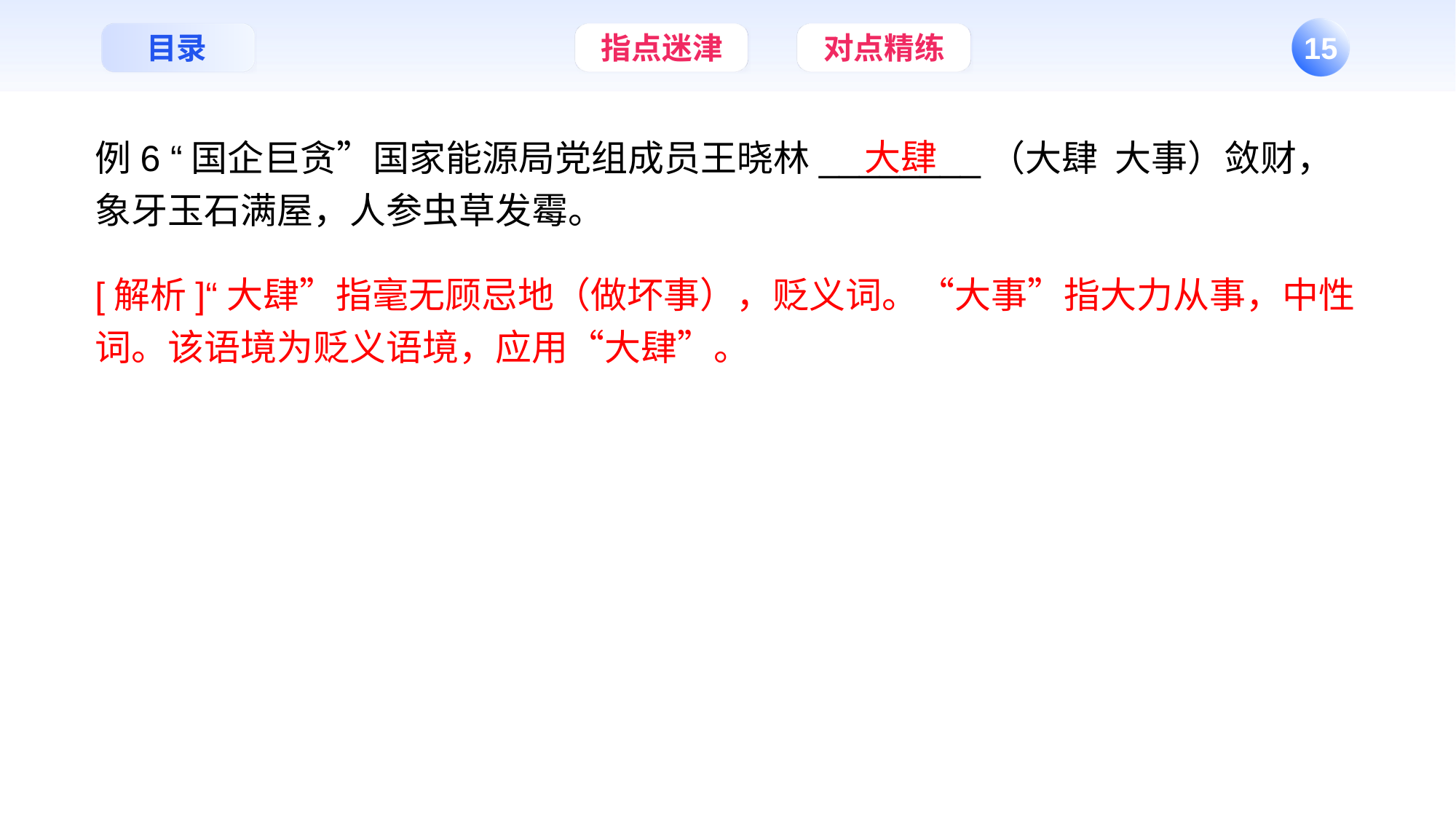

大肆
例6 “国企巨贪”国家能源局党组成员王晓林________（大肆  大事）敛财，象牙玉石满屋，人参虫草发霉。
[解析]“大肆”指毫无顾忌地（做坏事），贬义词。“大事”指大力从事，中性词。该语境为贬义语境，应用“大肆”。